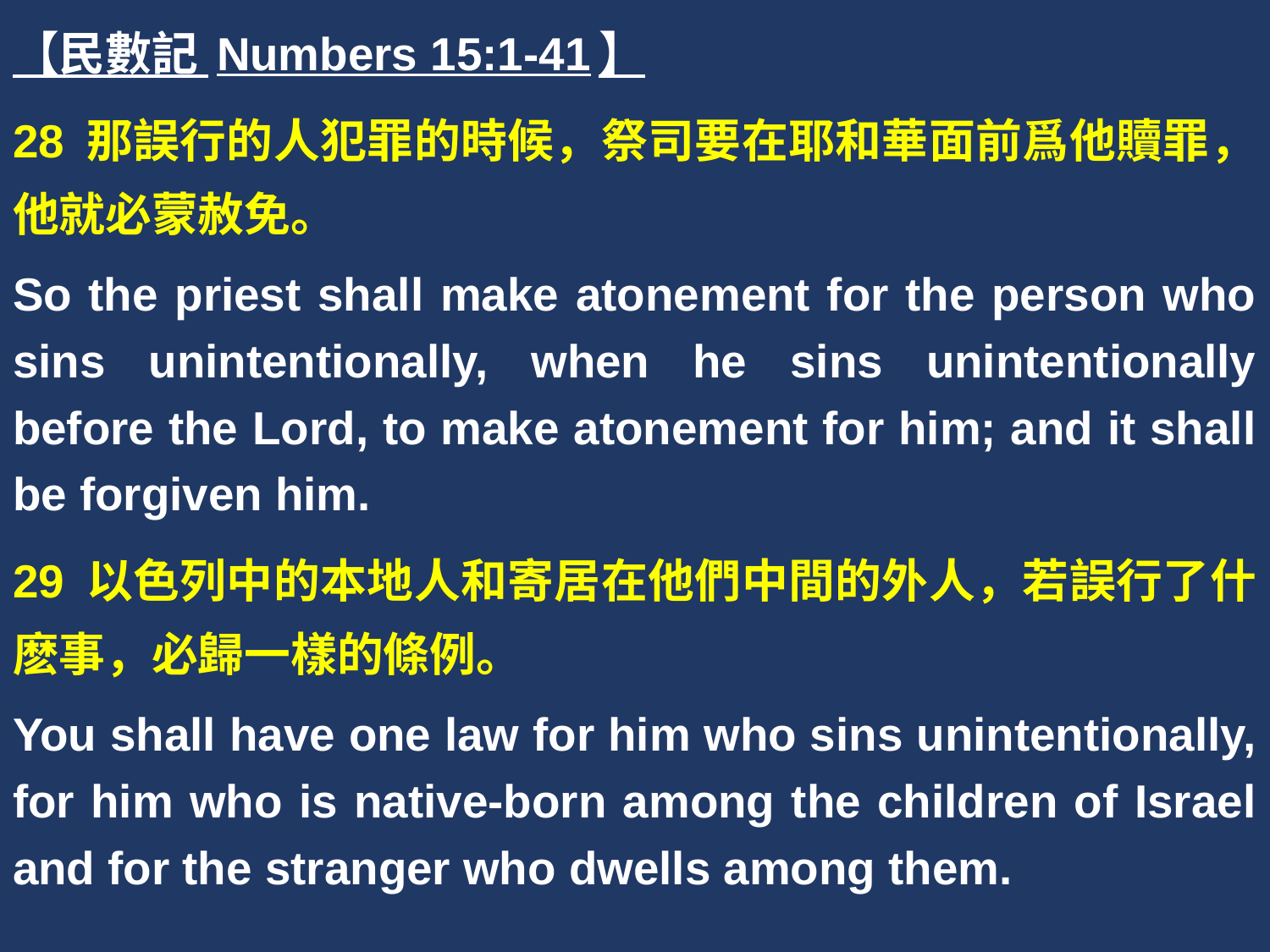

【民數記 Numbers 15:1-41】
28 那誤行的人犯罪的時候，祭司要在耶和華面前爲他贖罪，他就必蒙赦免。
So the priest shall make atonement for the person who sins unintentionally, when he sins unintentionally before the Lord, to make atonement for him; and it shall be forgiven him.
29 以色列中的本地人和寄居在他們中間的外人，若誤行了什麽事，必歸一樣的條例。
You shall have one law for him who sins unintentionally, for him who is native-born among the children of Israel and for the stranger who dwells among them.